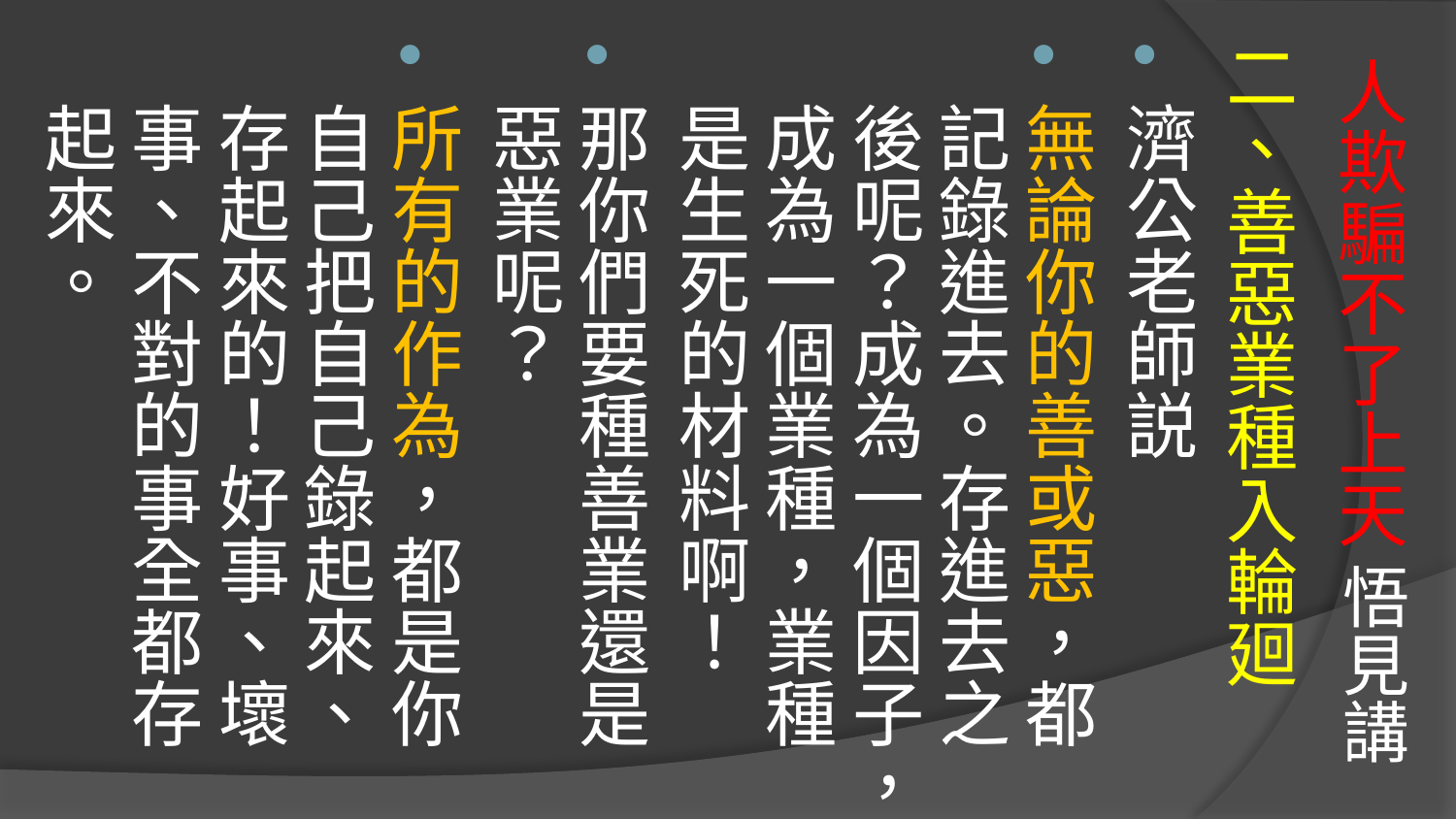

二、善惡業種入輪廻
濟公老師説
無論你的善或惡，都記錄進去。存進去之後呢？成為一個因子，成為一個業種，業種是生死的材料啊！
那你們要種善業還是惡業呢？
所有的作為，都是你自己把自己錄起來、存起來的！好事、壞事、不對的事全都存起來。
# 人欺騙不了上天 悟見講